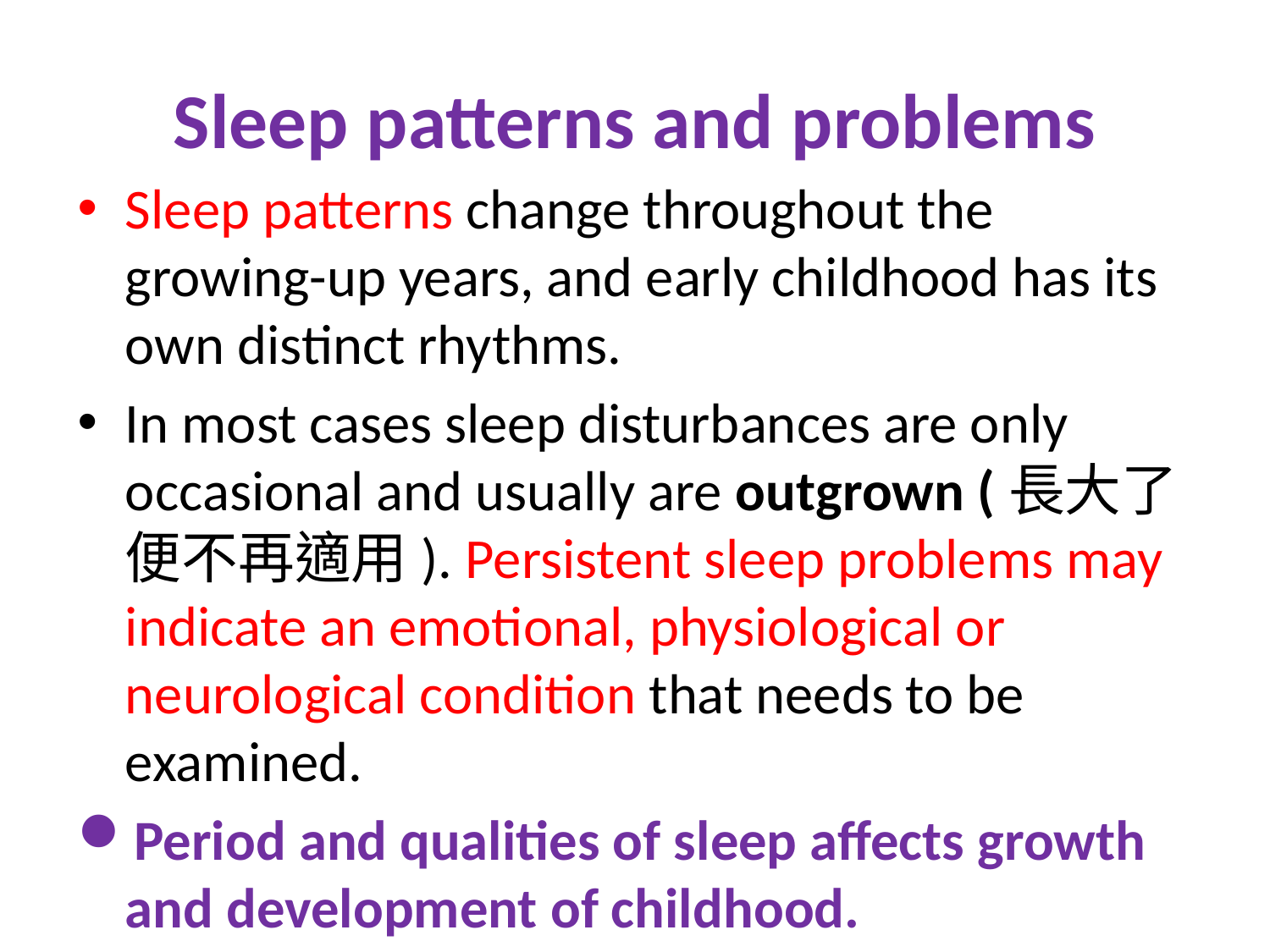

# Sleep patterns and problems
Sleep patterns change throughout the growing-up years, and early childhood has its own distinct rhythms.
In most cases sleep disturbances are only occasional and usually are outgrown (長大了便不再適用). Persistent sleep problems may indicate an emotional, physiological or neurological condition that needs to be examined.
Period and qualities of sleep affects growth and development of childhood.